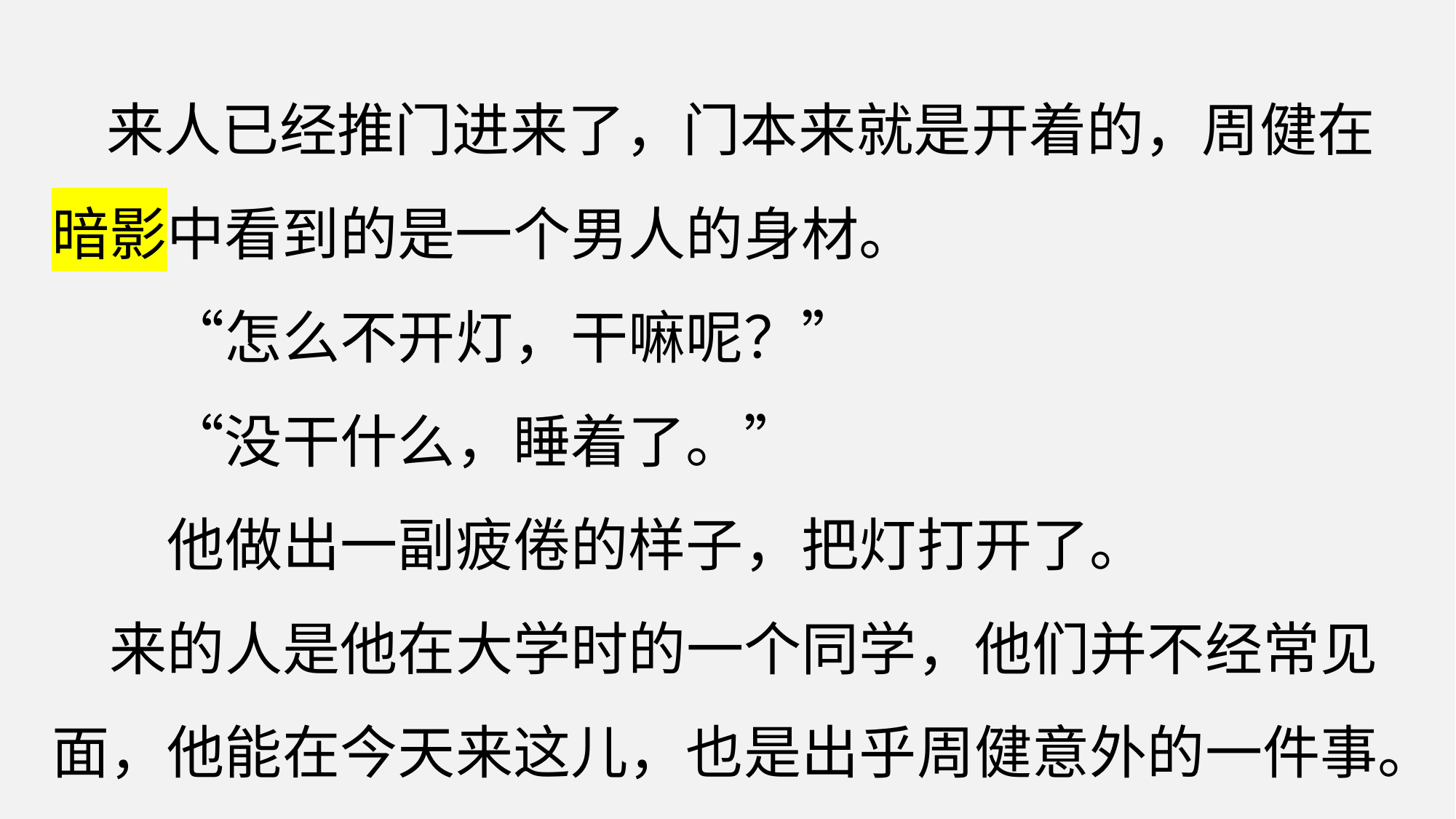

来人已经推门进来了，门本来就是开着的，周健在暗影中看到的是一个男人的身材。
　　“怎么不开灯，干嘛呢？”
　　“没干什么，睡着了。”
　　他做出一副疲倦的样子，把灯打开了。
　来的人是他在大学时的一个同学，他们并不经常见面，他能在今天来这儿，也是出乎周健意外的一件事。